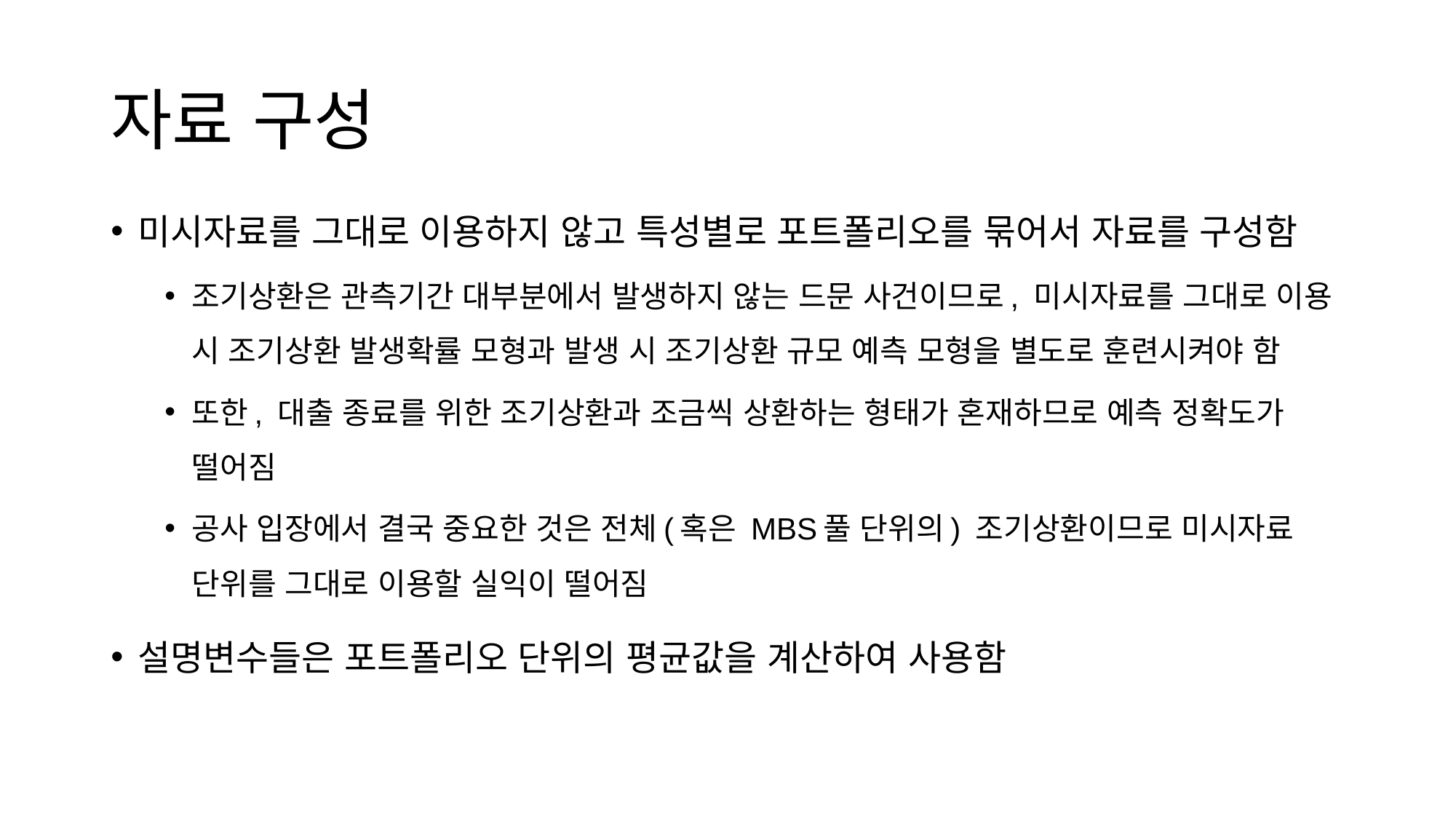

# 자료 구성
미시자료를 그대로 이용하지 않고 특성별로 포트폴리오를 묶어서 자료를 구성함
조기상환은 관측기간 대부분에서 발생하지 않는 드문 사건이므로, 미시자료를 그대로 이용 시 조기상환 발생확률 모형과 발생 시 조기상환 규모 예측 모형을 별도로 훈련시켜야 함
또한, 대출 종료를 위한 조기상환과 조금씩 상환하는 형태가 혼재하므로 예측 정확도가 떨어짐
공사 입장에서 결국 중요한 것은 전체(혹은 MBS풀 단위의) 조기상환이므로 미시자료 단위를 그대로 이용할 실익이 떨어짐
설명변수들은 포트폴리오 단위의 평균값을 계산하여 사용함